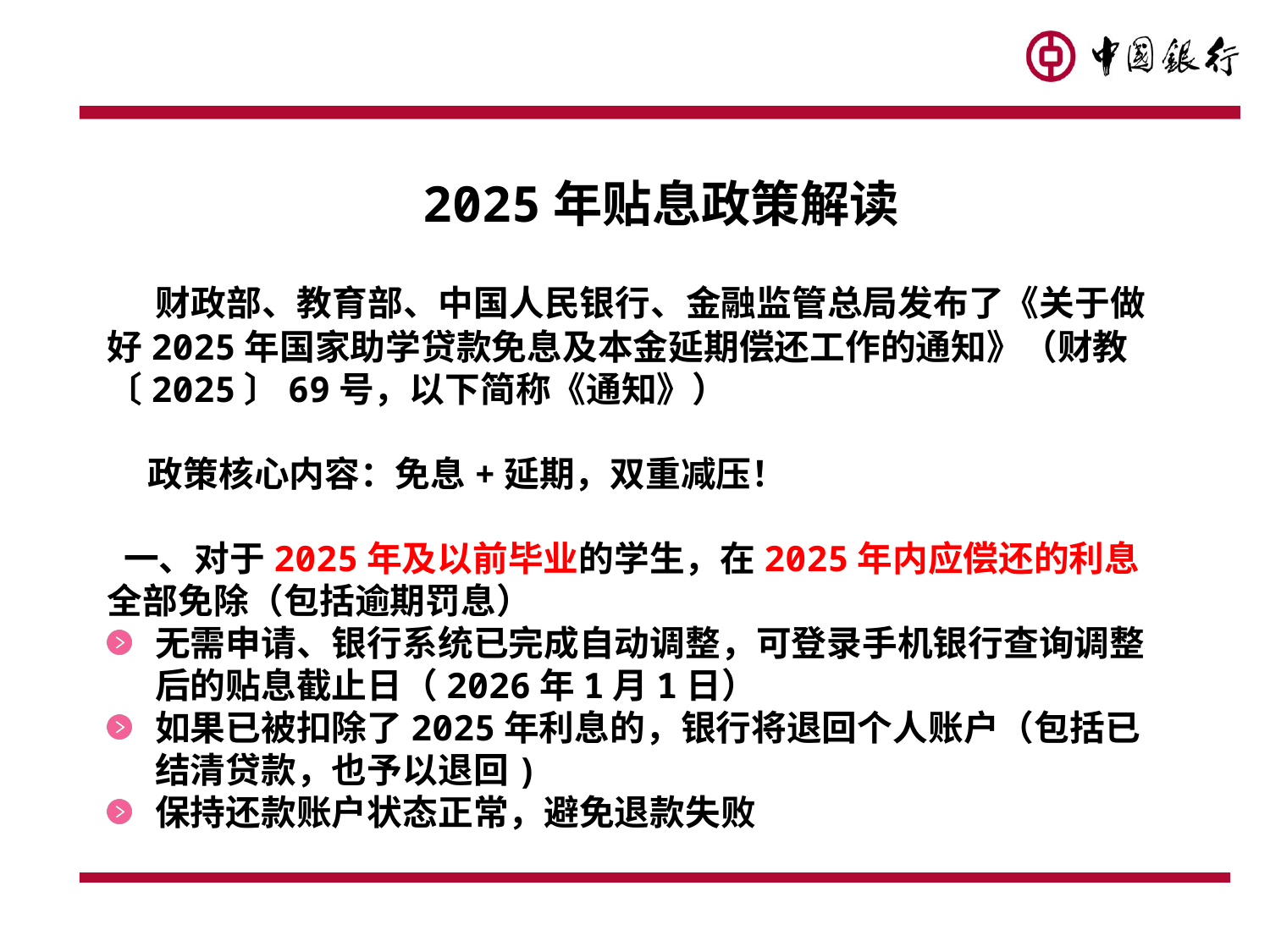

#

  2025年贴息政策解读

    财政部、教育部、中国人民银行、金融监管总局发布了《关于做好2025年国家助学贷款免息及本金延期偿还工作的通知》（财教〔2025〕69号，以下简称《通知》）

    政策核心内容：免息+延期，双重减压！

 一、对于2025年及以前毕业的学生，在2025年内应偿还的利息全部免除（包括逾期罚息）
无需申请、银行系统已完成自动调整，可登录手机银行查询调整后的贴息截止日（2026年1月1日）
如果已被扣除了2025年利息的，银行将退回个人账户（包括已结清贷款，也予以退回)
保持还款账户状态正常，避免退款失败